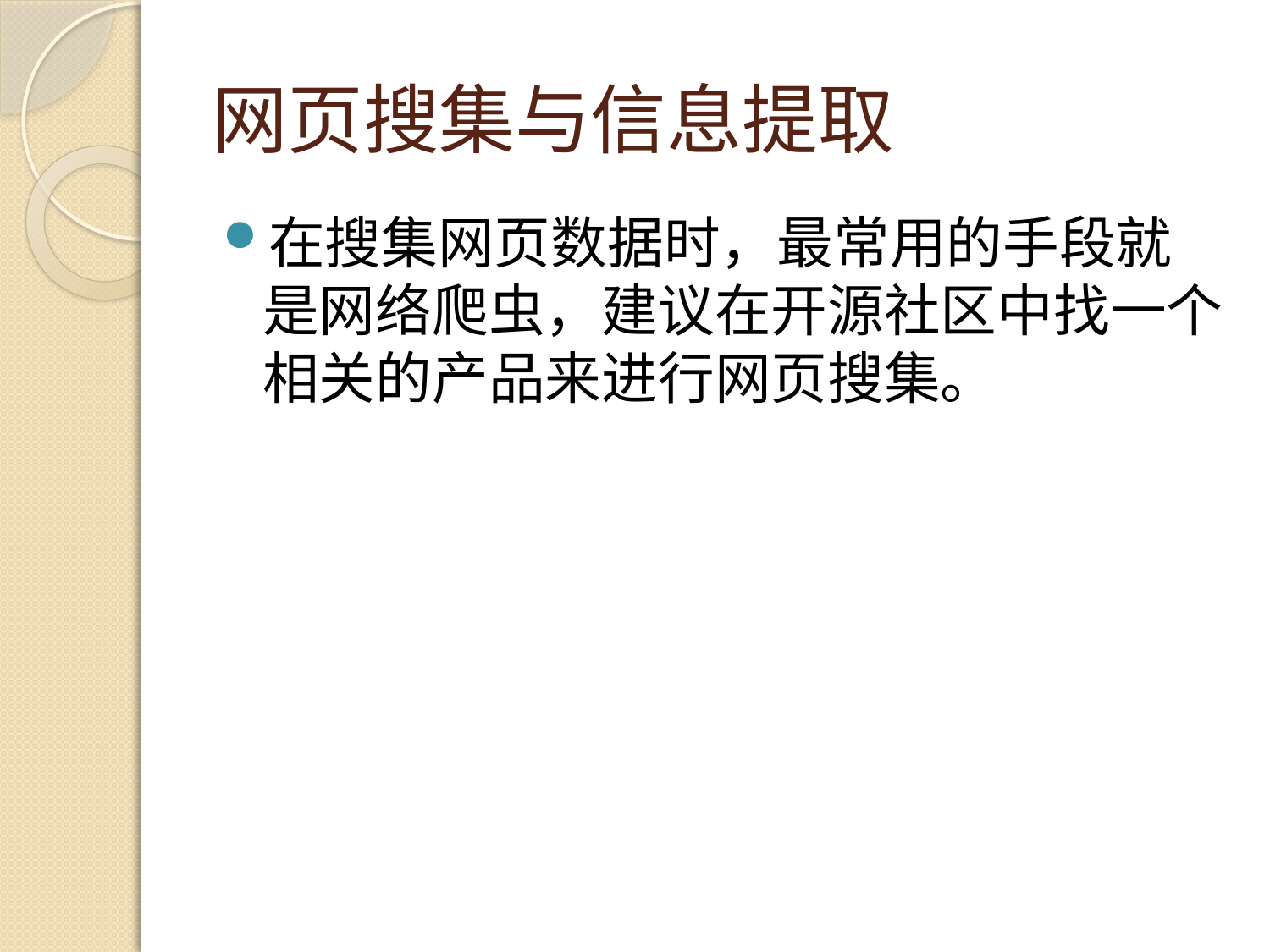

# 网页搜集与信息提取
在搜集网页数据时，最常用的手段就是网络爬虫，建议在开源社区中找一个相关的产品来进行网页搜集。